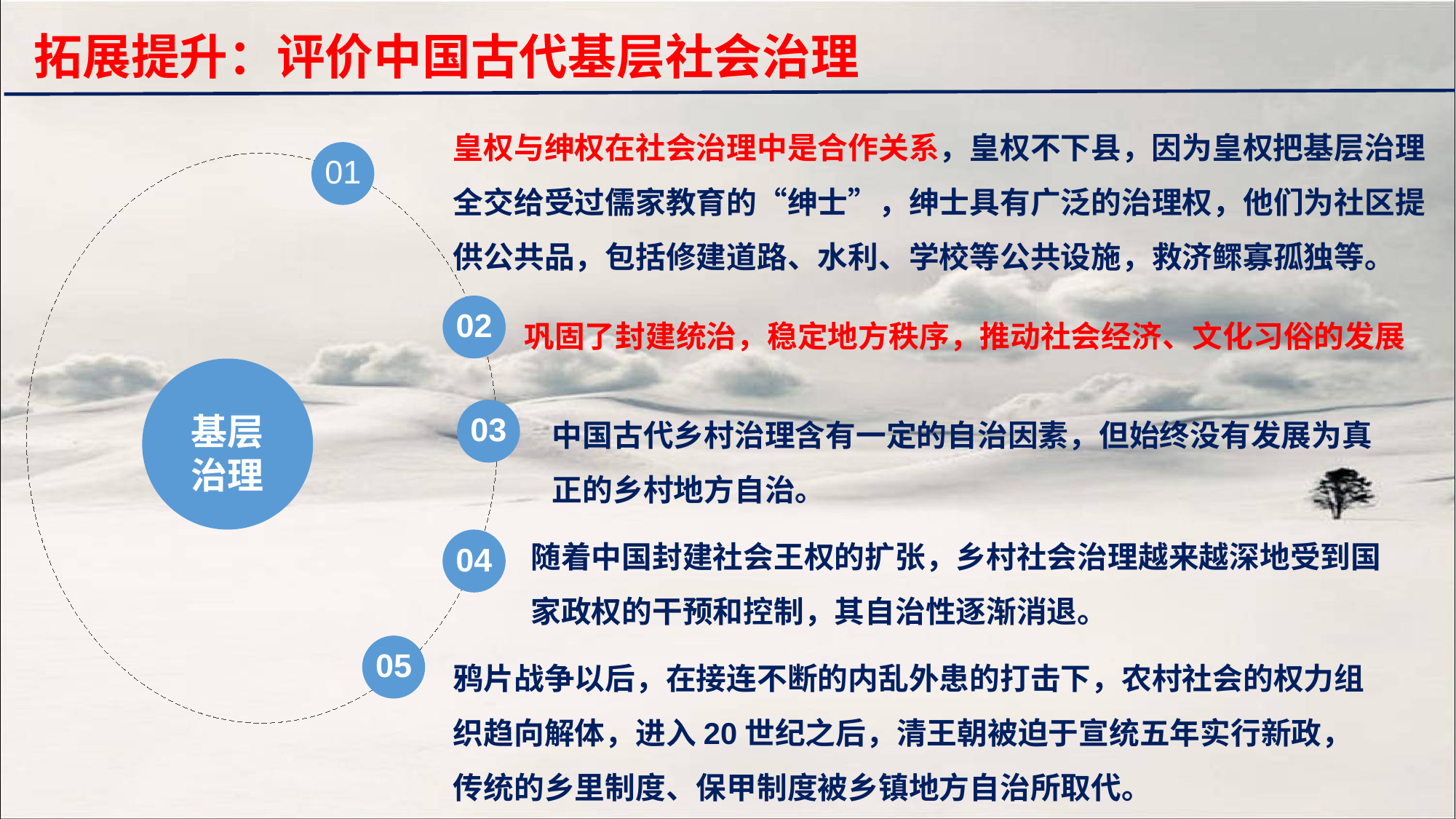

拓展提升：评价中国古代基层社会治理
皇权与绅权在社会治理中是合作关系，皇权不下县，因为皇权把基层治理全交给受过儒家教育的“绅士”，绅士具有广泛的治理权，他们为社区提供公共品，包括修建道路、水利、学校等公共设施，救济鳏寡孤独等。
01

巩固了封建统治，稳定地方秩序，推动社会经济、文化习俗的发展
02

中国古代乡村治理含有一定的自治因素，但始终没有发展为真正的乡村地方自治。
03
基层治理
随着中国封建社会王权的扩张，乡村社会治理越来越深地受到国家政权的干预和控制，其自治性逐渐消退。
04
鸦片战争以后，在接连不断的内乱外患的打击下，农村社会的权力组织趋向解体，进入20世纪之后，清王朝被迫于宣统五年实行新政，传统的乡里制度、保甲制度被乡镇地方自治所取代。
05